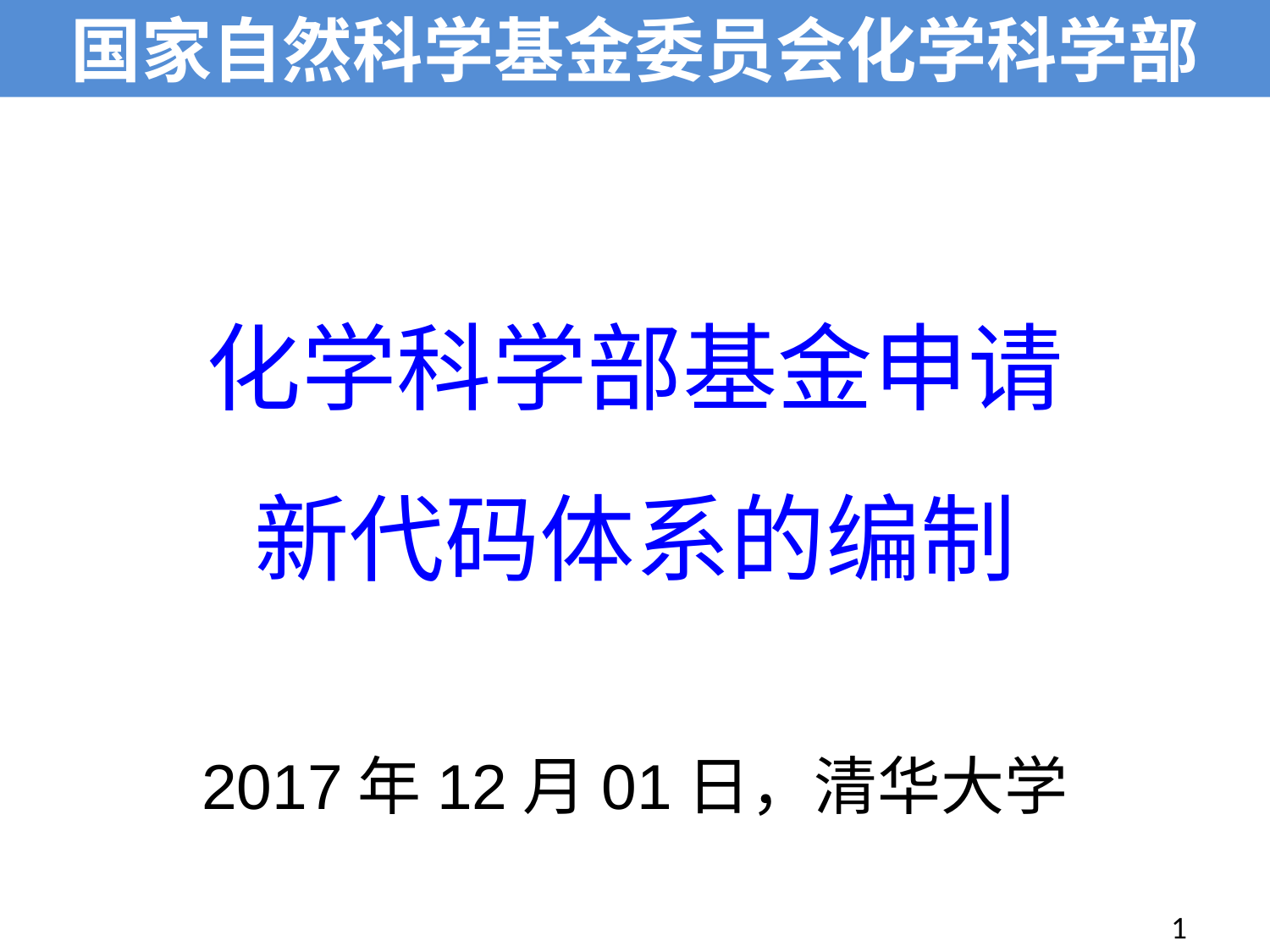

国家自然科学基金委员会化学科学部
化学科学部基金申请
新代码体系的编制

2017年12月01日，清华大学